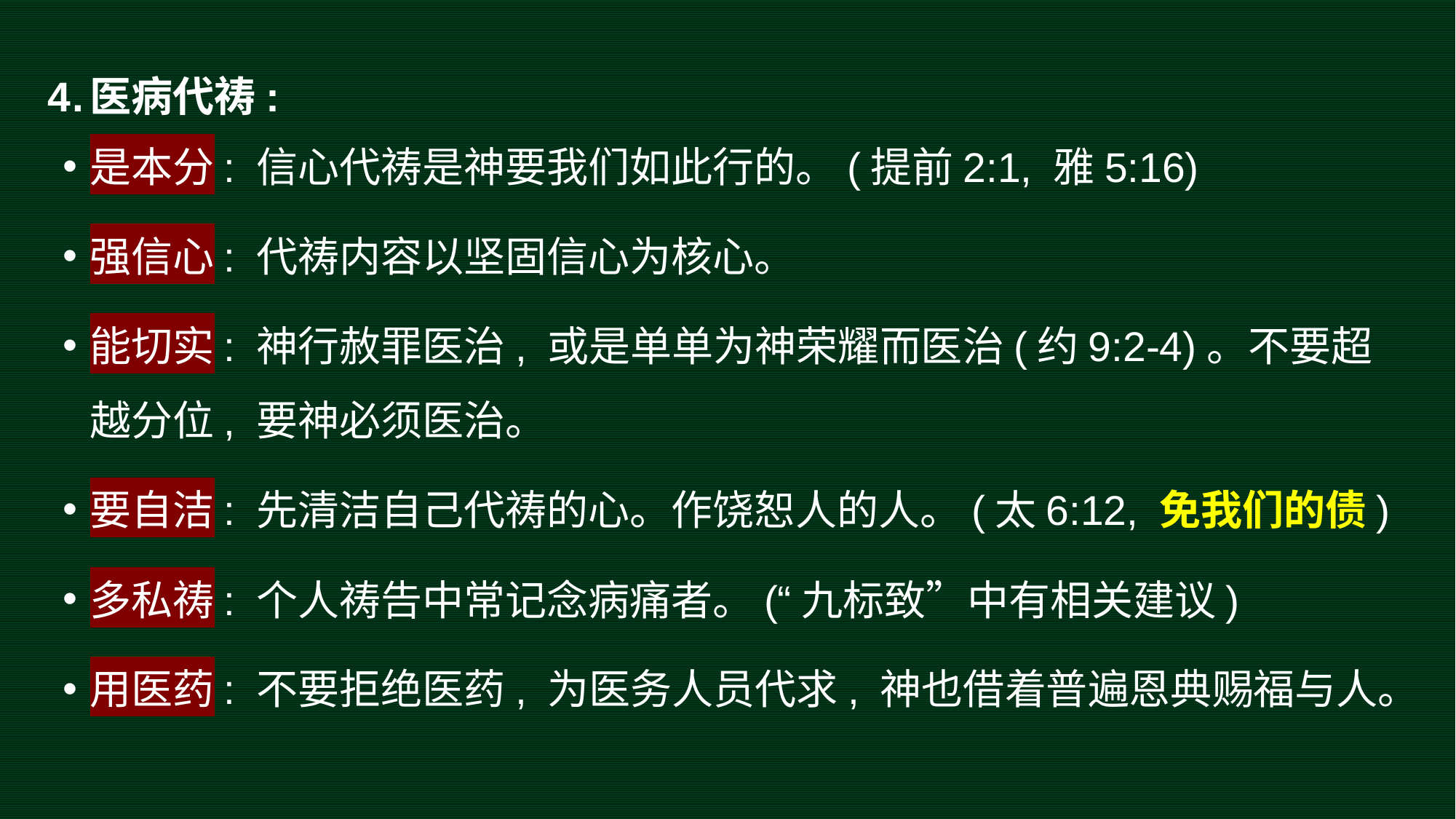

医病代祷:
是本分: 信心代祷是神要我们如此行的。(提前2:1, 雅5:16)
强信心: 代祷内容以坚固信心为核心。
能切实: 神行赦罪医治, 或是单单为神荣耀而医治(约9:2-4)。不要超越分位, 要神必须医治。
要自洁: 先清洁自己代祷的心。作饶恕人的人。(太6:12, 免我们的债)
多私祷: 个人祷告中常记念病痛者。(“九标致”中有相关建议)
用医药: 不要拒绝医药, 为医务人员代求, 神也借着普遍恩典赐福与人。